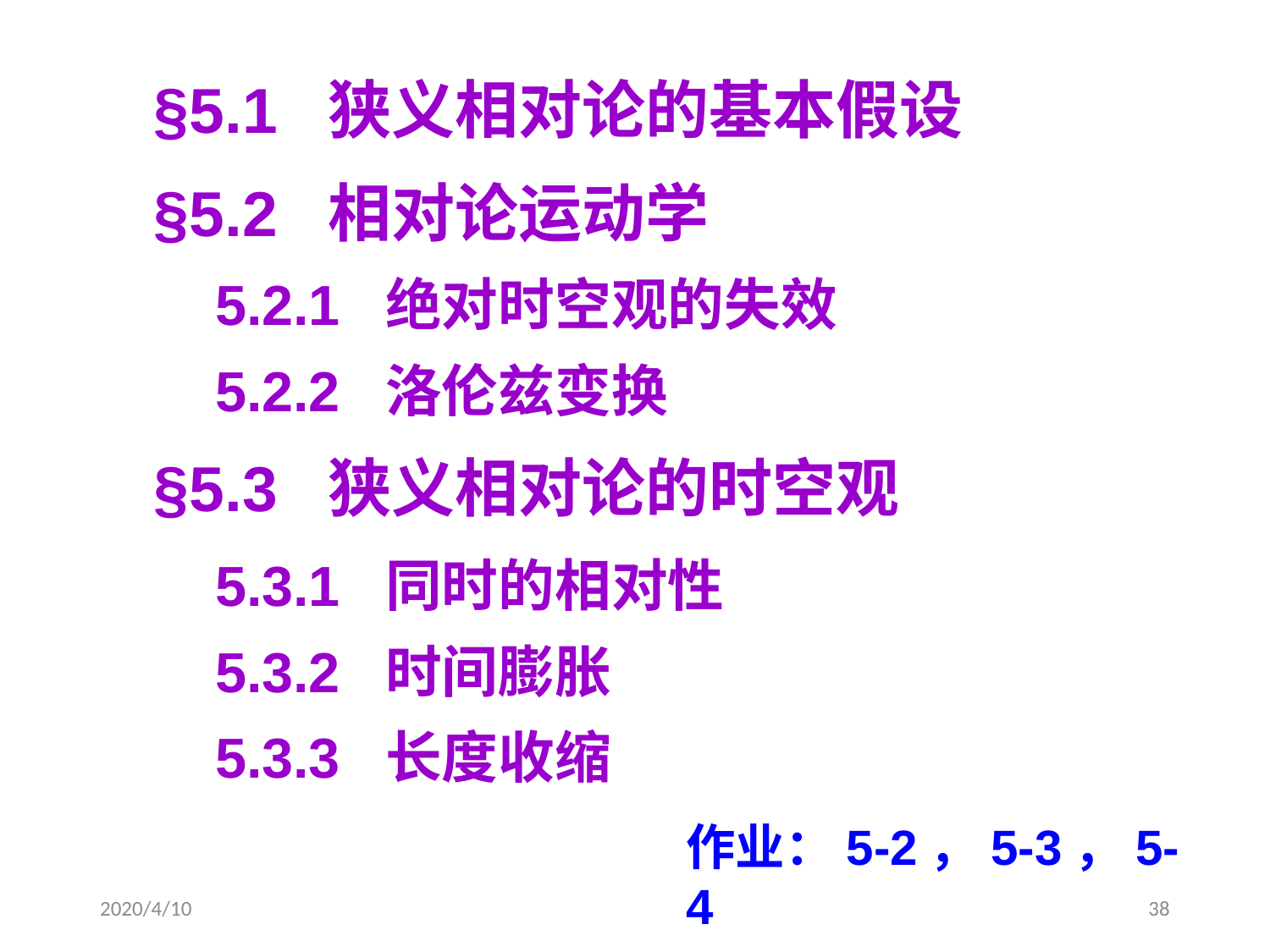

§5.1  狭义相对论的基本假设
§5.2  相对论运动学
5.2.1  绝对时空观的失效
5.2.2  洛伦兹变换
§5.3  狭义相对论的时空观
5.3.1  同时的相对性
5.3.2  时间膨胀
5.3.3  长度收缩
作业：5-2，5-3，5-4
2020/4/10
38